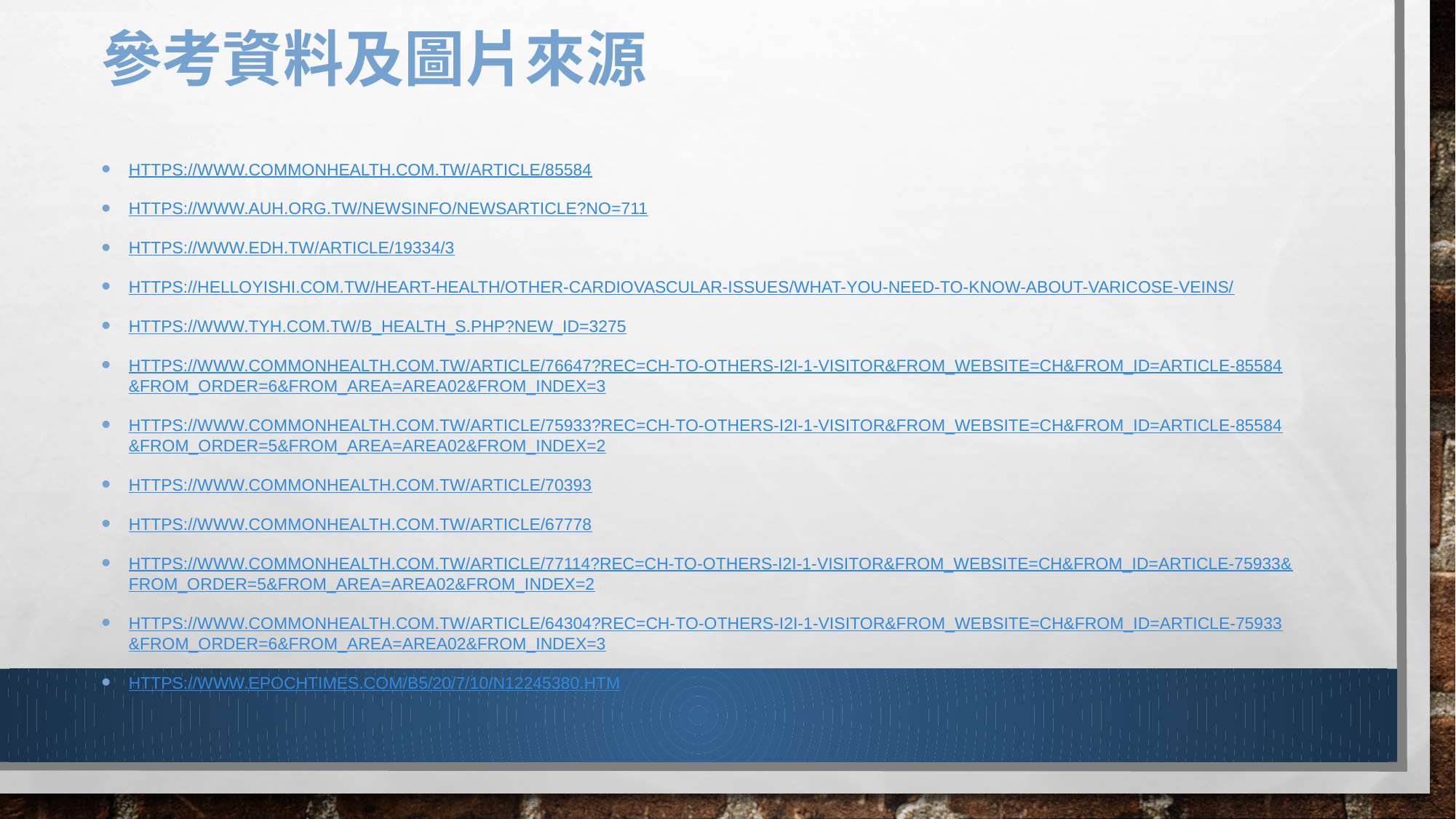

參考資料及圖片來源
https://www.commonhealth.com.tw/article/85584
https://www.auh.org.tw/NewsInfo/NewsArticle?no=711
https://www.edh.tw/article/19334/3
https://helloyishi.com.tw/heart-health/other-cardiovascular-issues/what-you-need-to-know-about-varicose-veins/
https://www.tyh.com.tw/b_health_s.php?new_id=3275
https://www.commonhealth.com.tw/article/76647?rec=ch-to-others-i2i-1-visitor&from_website=ch&from_id=article-85584&from_order=6&from_area=area02&from_index=3
https://www.commonhealth.com.tw/article/75933?rec=ch-to-others-i2i-1-visitor&from_website=ch&from_id=article-85584&from_order=5&from_area=area02&from_index=2
https://www.commonhealth.com.tw/article/70393
https://www.commonhealth.com.tw/article/67778
https://www.commonhealth.com.tw/article/77114?rec=ch-to-others-i2i-1-visitor&from_website=ch&from_id=article-75933&from_order=5&from_area=area02&from_index=2
https://www.commonhealth.com.tw/article/64304?rec=ch-to-others-i2i-1-visitor&from_website=ch&from_id=article-75933&from_order=6&from_area=area02&from_index=3
https://www.epochtimes.com/b5/20/7/10/n12245380.htm